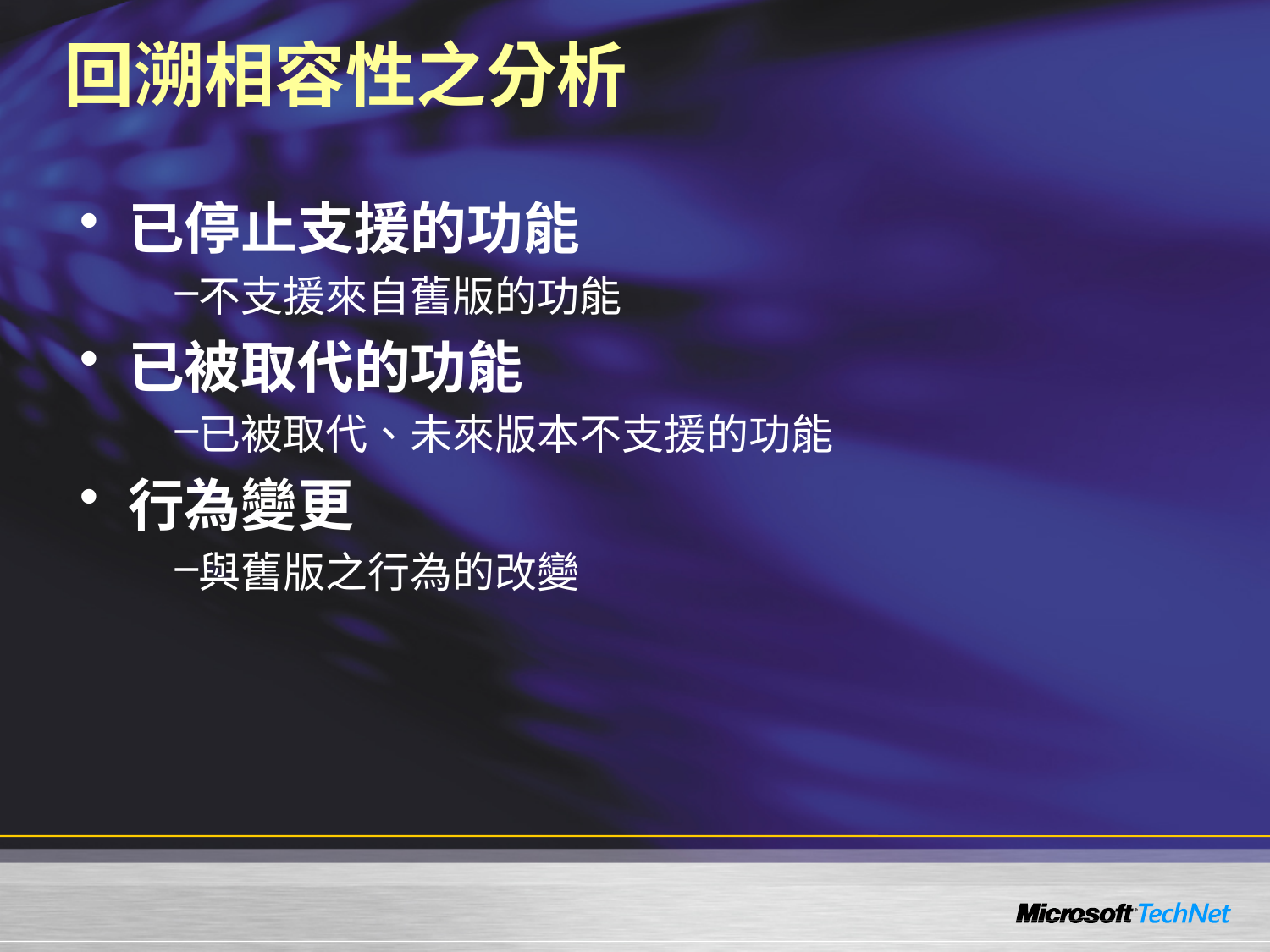

# 回溯相容性之分析
已停止支援的功能
不支援來自舊版的功能
已被取代的功能
已被取代、未來版本不支援的功能
行為變更
與舊版之行為的改變